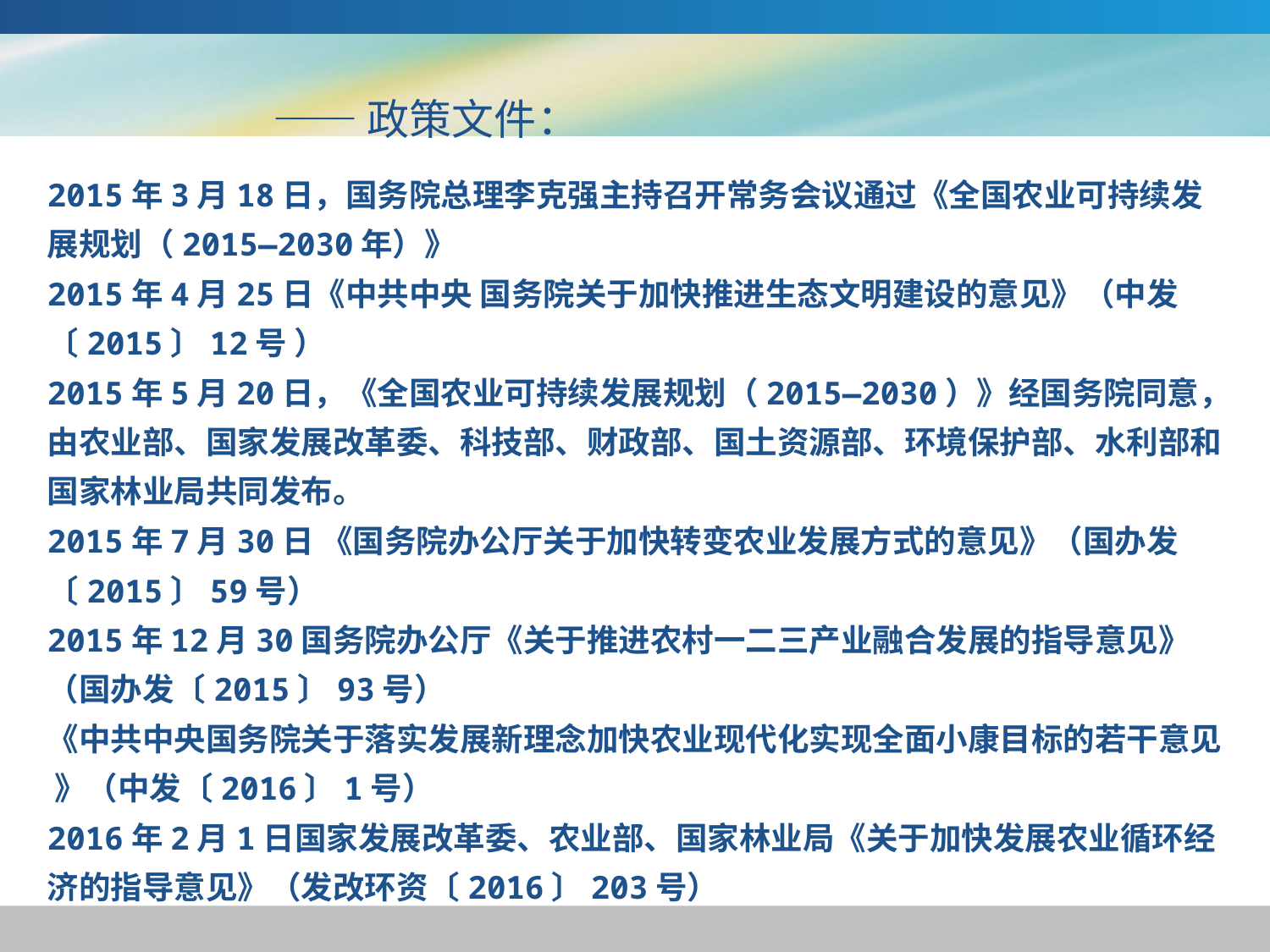

——政策文件：
# 2015年3月18日，国务院总理李克强主持召开常务会议通过《全国农业可持续发展规划（2015—2030年）》
2015年4月25日《中共中央 国务院关于加快推进生态文明建设的意见》（中发〔2015〕12号 ）
2015年5月20日，《全国农业可持续发展规划（2015—2030）》经国务院同意，由农业部、国家发展改革委、科技部、财政部、国土资源部、环境保护部、水利部和国家林业局共同发布。
2015年7月30日 《国务院办公厅关于加快转变农业发展方式的意见》（国办发〔2015〕59号）
2015年12月30国务院办公厅《关于推进农村一二三产业融合发展的指导意见》（国办发〔2015〕93号）
《中共中央国务院关于落实发展新理念加快农业现代化实现全面小康目标的若干意见 》（中发〔2016〕1号）
2016年2月1日国家发展改革委、农业部、国家林业局《关于加快发展农业循环经济的指导意见》（发改环资〔2016〕203号）